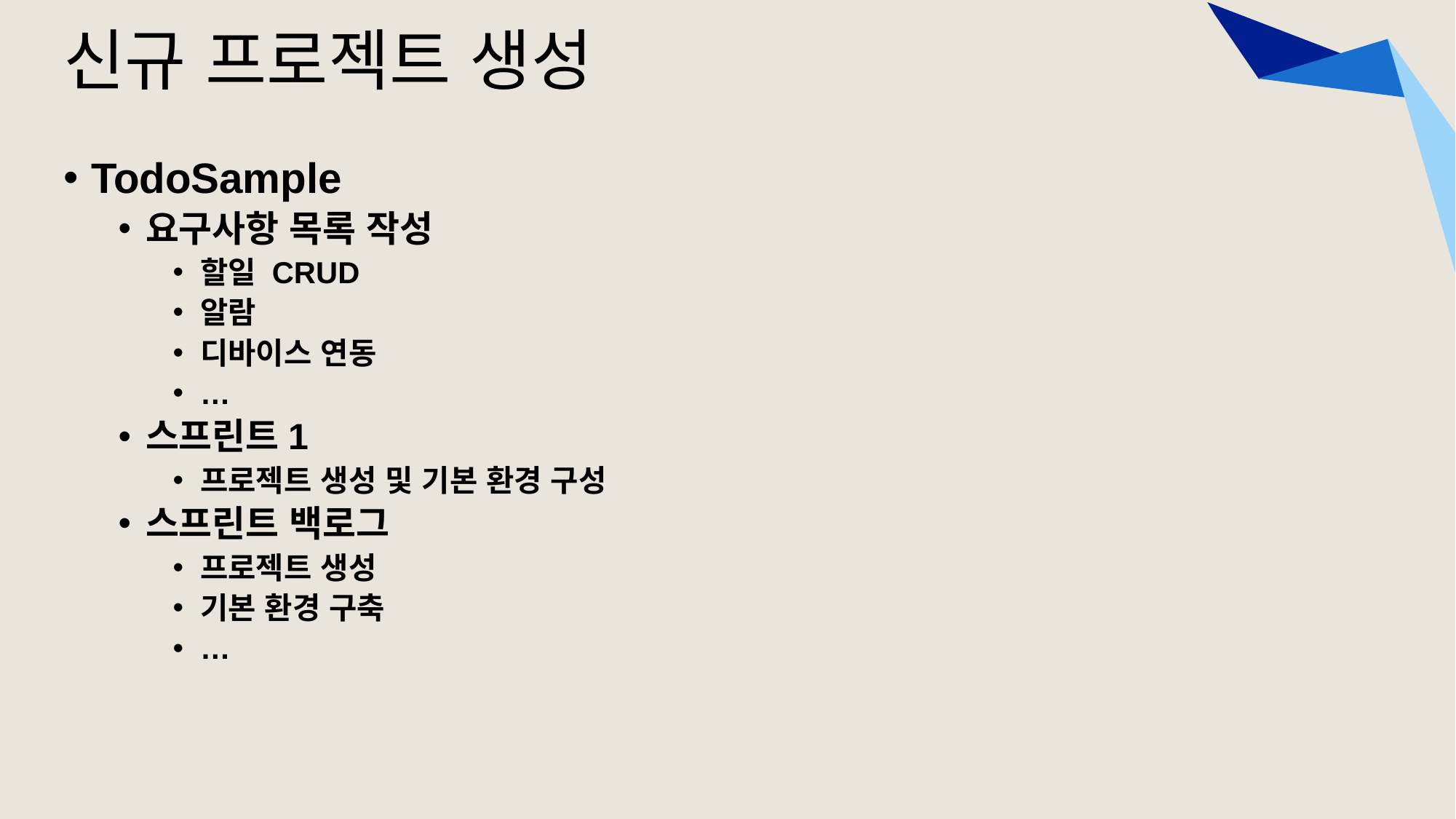

# 신규 프로젝트 생성
TodoSample
요구사항 목록 작성
할일 CRUD
알람
디바이스 연동
…
스프린트1
프로젝트 생성 및 기본 환경 구성
스프린트 백로그
프로젝트 생성
기본 환경 구축
…